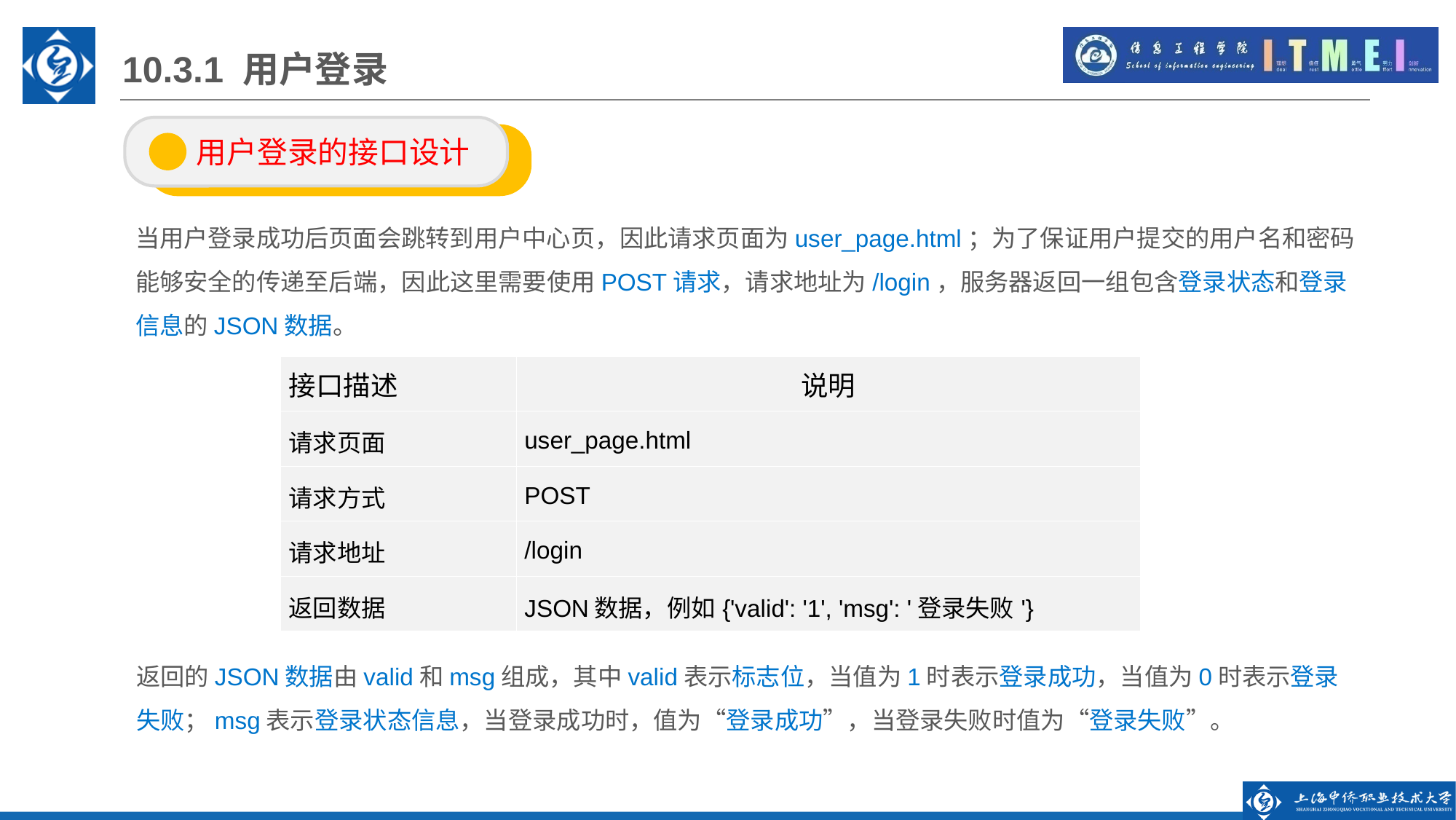

10.3.1 用户登录
    用户登录的接口设计

当用户登录成功后页面会跳转到用户中心页，因此请求页面为user_page.html；为了保证用户提交的用户名和密码能够安全的传递至后端，因此这里需要使用POST请求，请求地址为/login，服务器返回一组包含登录状态和登录信息的JSON数据。
| 接口描述 | 说明 |
| --- | --- |
| 请求页面 | user\_page.html |
| 请求方式 | POST |
| 请求地址 | /login |
| 返回数据 | JSON数据，例如{'valid': '1', 'msg': '登录失败'} |
返回的JSON数据由valid和msg组成，其中valid表示标志位，当值为1时表示登录成功，当值为0时表示登录失败；msg表示登录状态信息，当登录成功时，值为“登录成功”，当登录失败时值为“登录失败”。